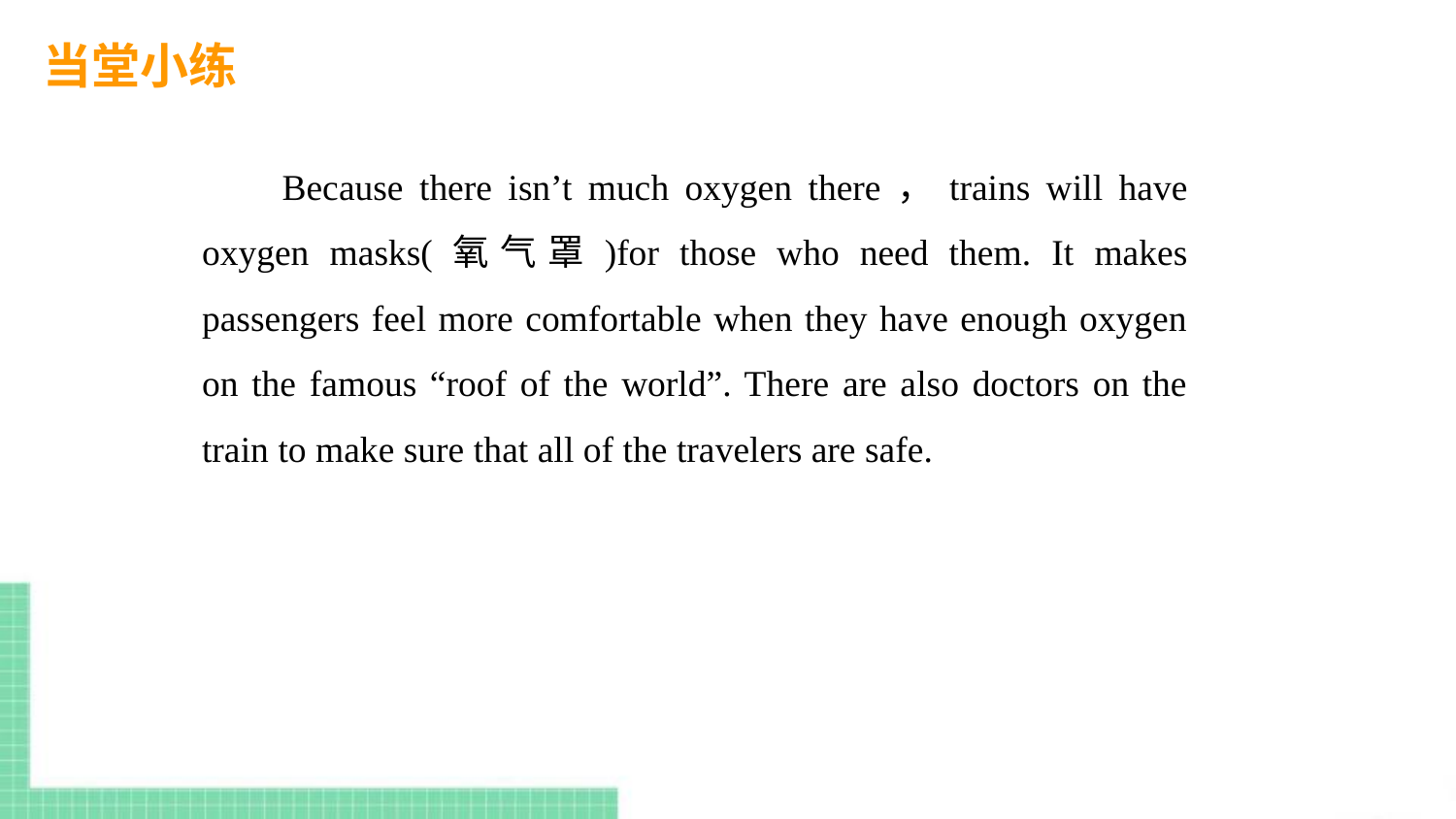

当堂小练
     Because there isn’t much oxygen there，trains will have oxygen masks(氧气罩)for those who need them. It makes passengers feel more comfortable when they have enough oxygen on the famous “roof of the world”. There are also doctors on the train to make sure that all of the travelers are safe.